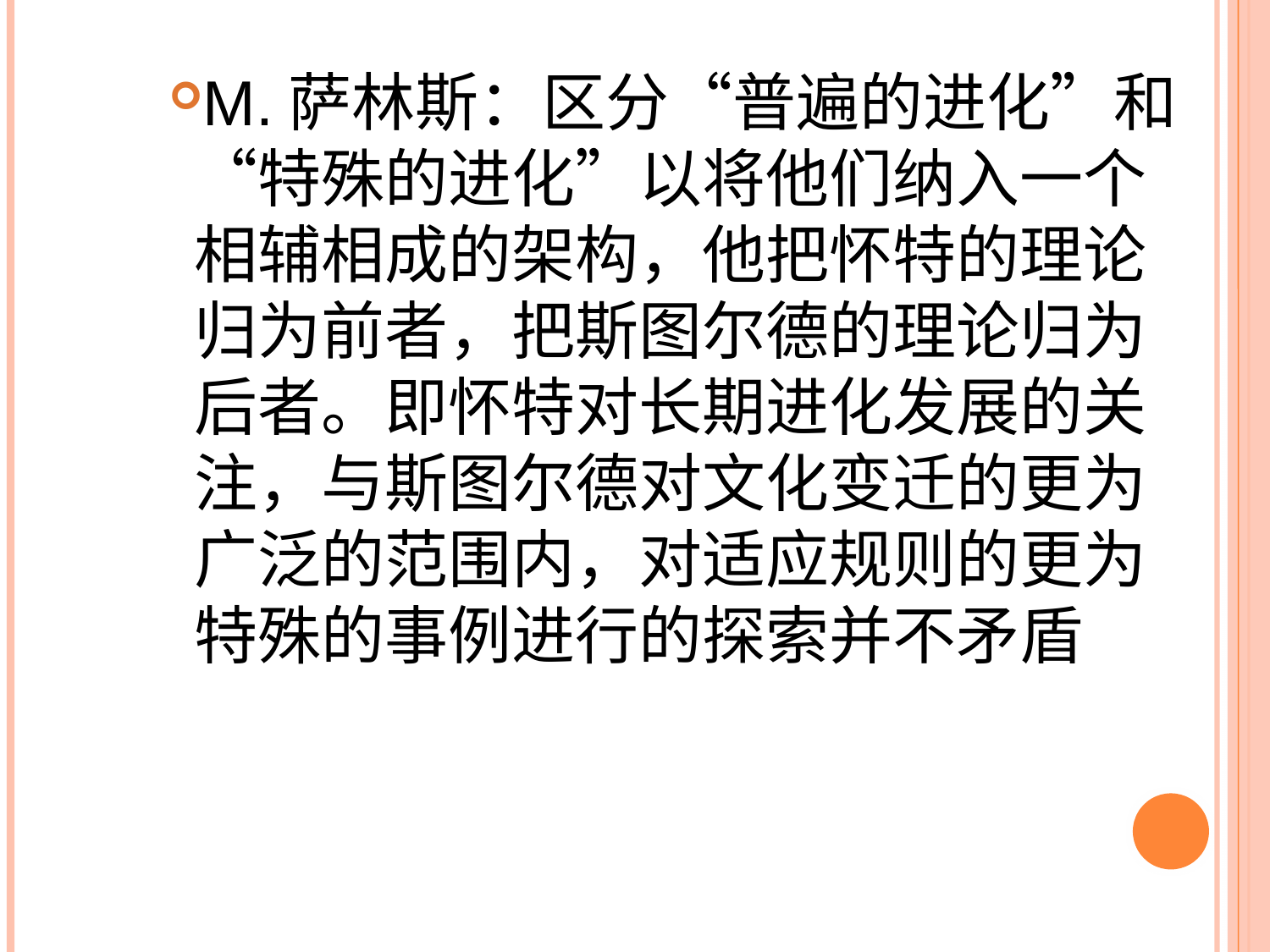

M.萨林斯：区分“普遍的进化”和“特殊的进化”以将他们纳入一个相辅相成的架构，他把怀特的理论归为前者，把斯图尔德的理论归为后者。即怀特对长期进化发展的关注，与斯图尔德对文化变迁的更为广泛的范围内，对适应规则的更为特殊的事例进行的探索并不矛盾